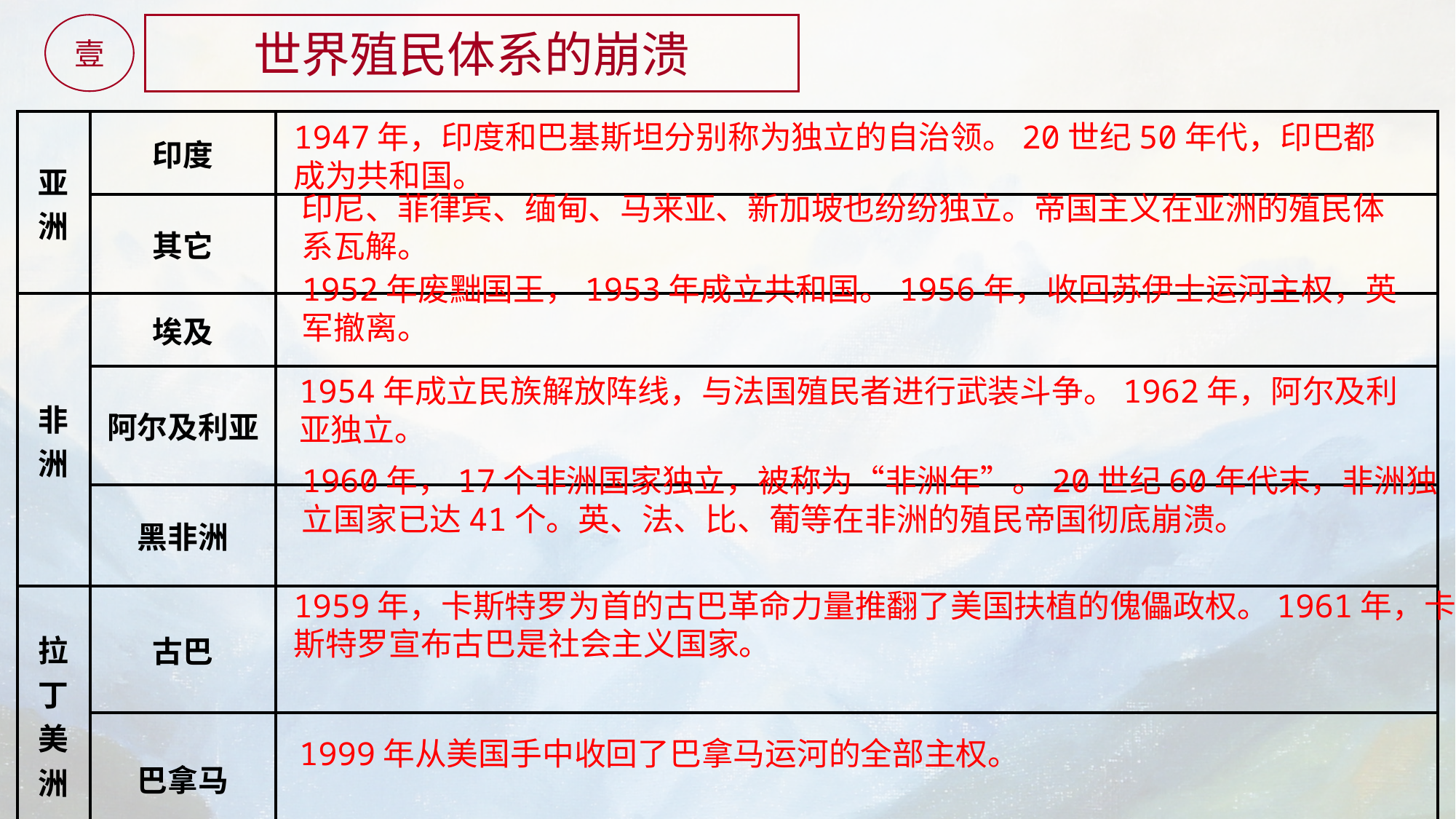

世界殖民体系的崩溃
壹
| 亚洲 | 印度 |  |
| --- | --- | --- |
|  | 其它 |  |
| 非洲 | 埃及 |  |
|  | 阿尔及利亚 |  |
|  | 黑非洲 |  |
| 拉丁美洲 | 古巴 |  |
|  | 巴拿马 |  |
1947年，印度和巴基斯坦分别称为独立的自治领。20世纪50年代，印巴都成为共和国。
印尼、菲律宾、缅甸、马来亚、新加坡也纷纷独立。帝国主义在亚洲的殖民体系瓦解。
1952年废黜国王，1953年成立共和国。1956年，收回苏伊士运河主权，英军撤离。
1954年成立民族解放阵线，与法国殖民者进行武装斗争。1962年，阿尔及利亚独立。
1960年，17个非洲国家独立，被称为“非洲年”。20世纪60年代末，非洲独立国家已达41个。英、法、比、葡等在非洲的殖民帝国彻底崩溃。
1959年，卡斯特罗为首的古巴革命力量推翻了美国扶植的傀儡政权。1961年，卡斯特罗宣布古巴是社会主义国家。
1999年从美国手中收回了巴拿马运河的全部主权。